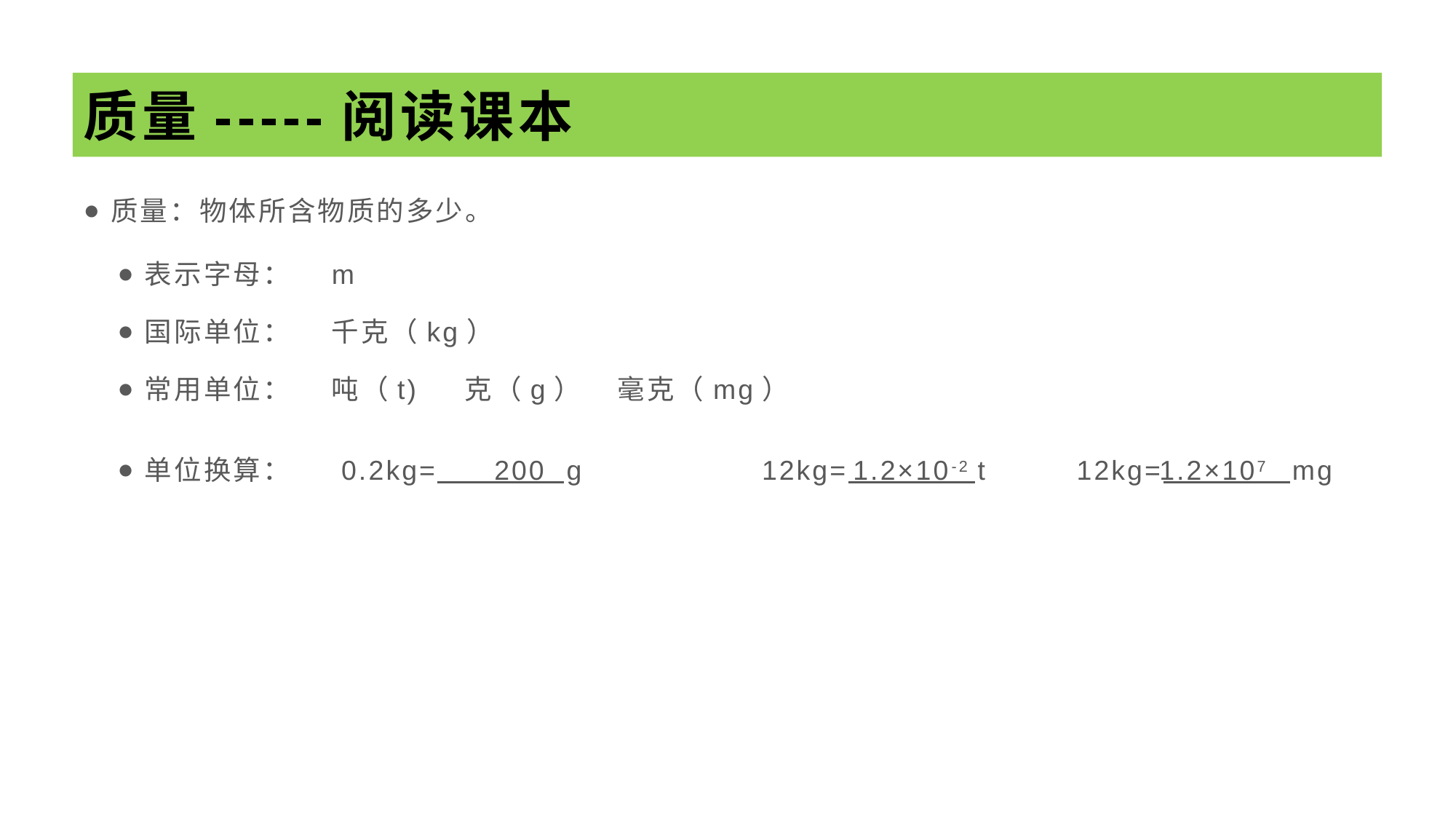

# 质量-----阅读课本
质量：
物体所含物质的多少。
表示字母：
国际单位：
常用单位：
m
千克（kg）
吨（t)    克（g）    毫克（mg）
单位换算：     0.2kg=             g                  12kg=             t         12kg=             mg
                                      200                               1.2×10-2                            1.2×107